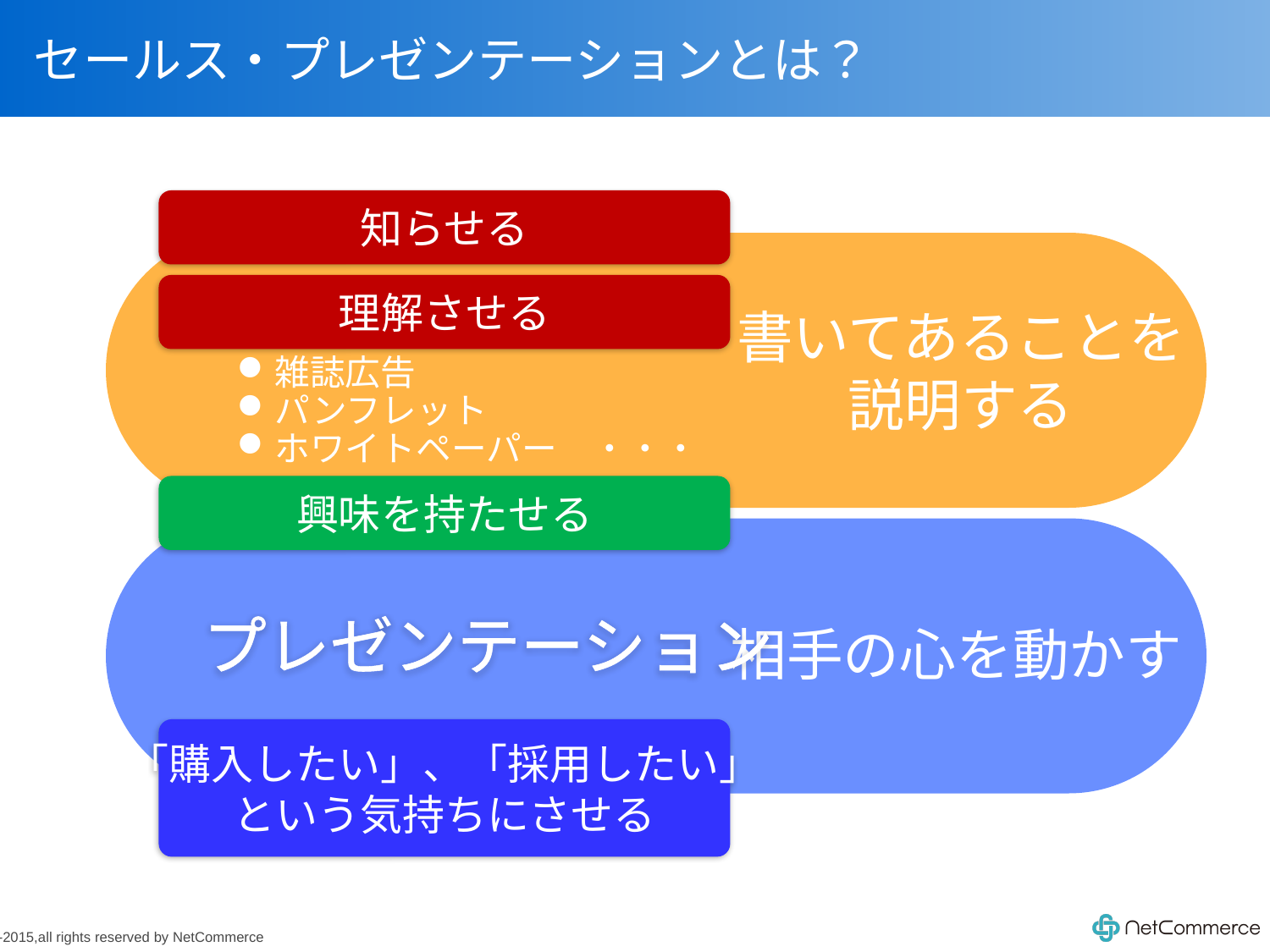

# セールス・プレゼンテーションとは？
知らせる

書いてあることを
説明する
理解させる
雑誌広告
パンフレット
ホワイトペーパー　・・・
興味を持たせる

相手の心を動かす
プレゼンテーション
「購入したい」、「採用したい」
という気持ちにさせる